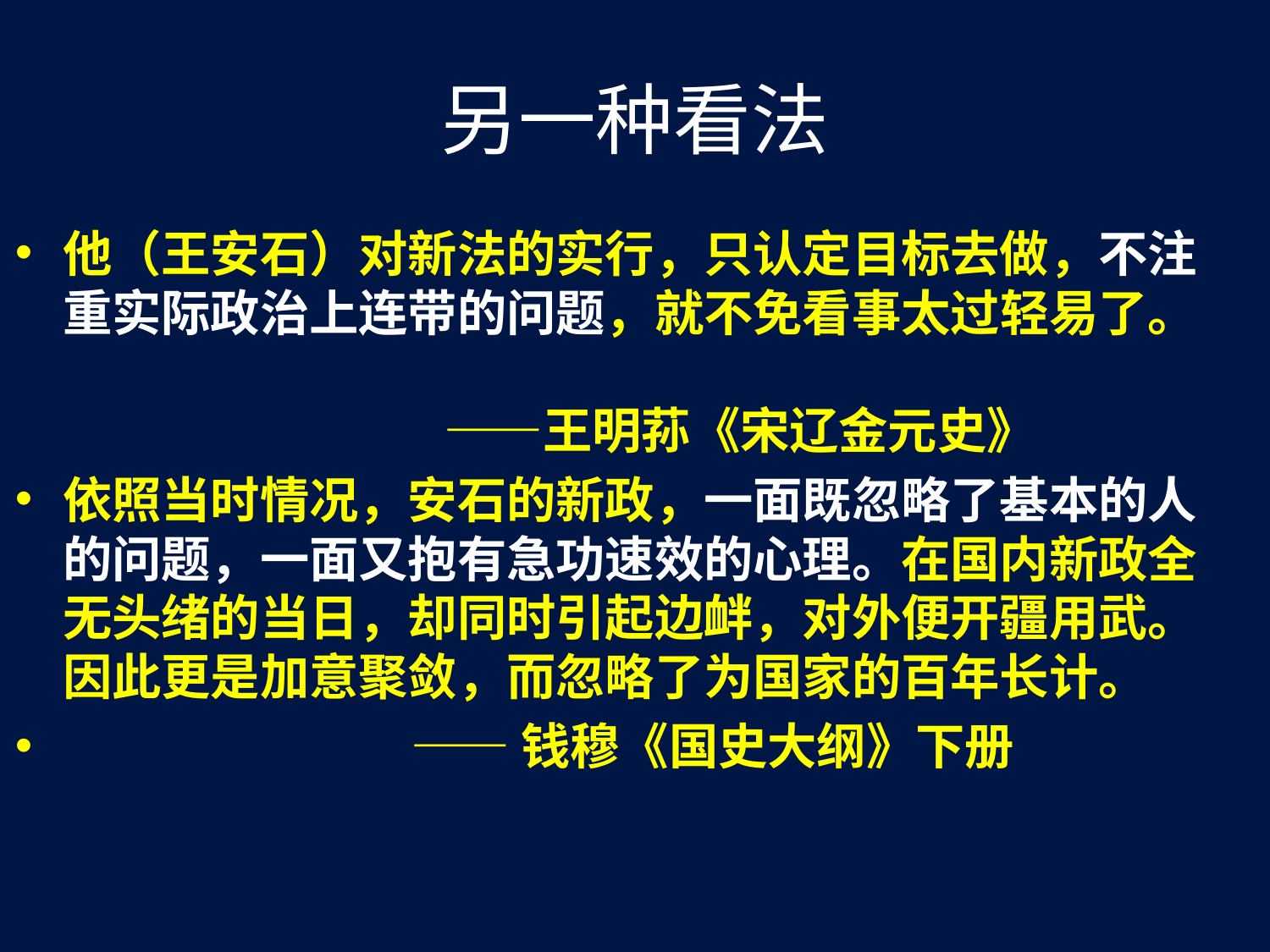

# 另一种看法
他（王安石）对新法的实行，只认定目标去做，不注重实际政治上连带的问题，就不免看事太过轻易了。
                                  ——王明荪《宋辽金元史》
依照当时情况，安石的新政，一面既忽略了基本的人的问题，一面又抱有急功速效的心理。在国内新政全无头绪的当日，却同时引起边衅，对外便开疆用武。因此更是加意聚敛，而忽略了为国家的百年长计。
                               ——钱穆《国史大纲》下册